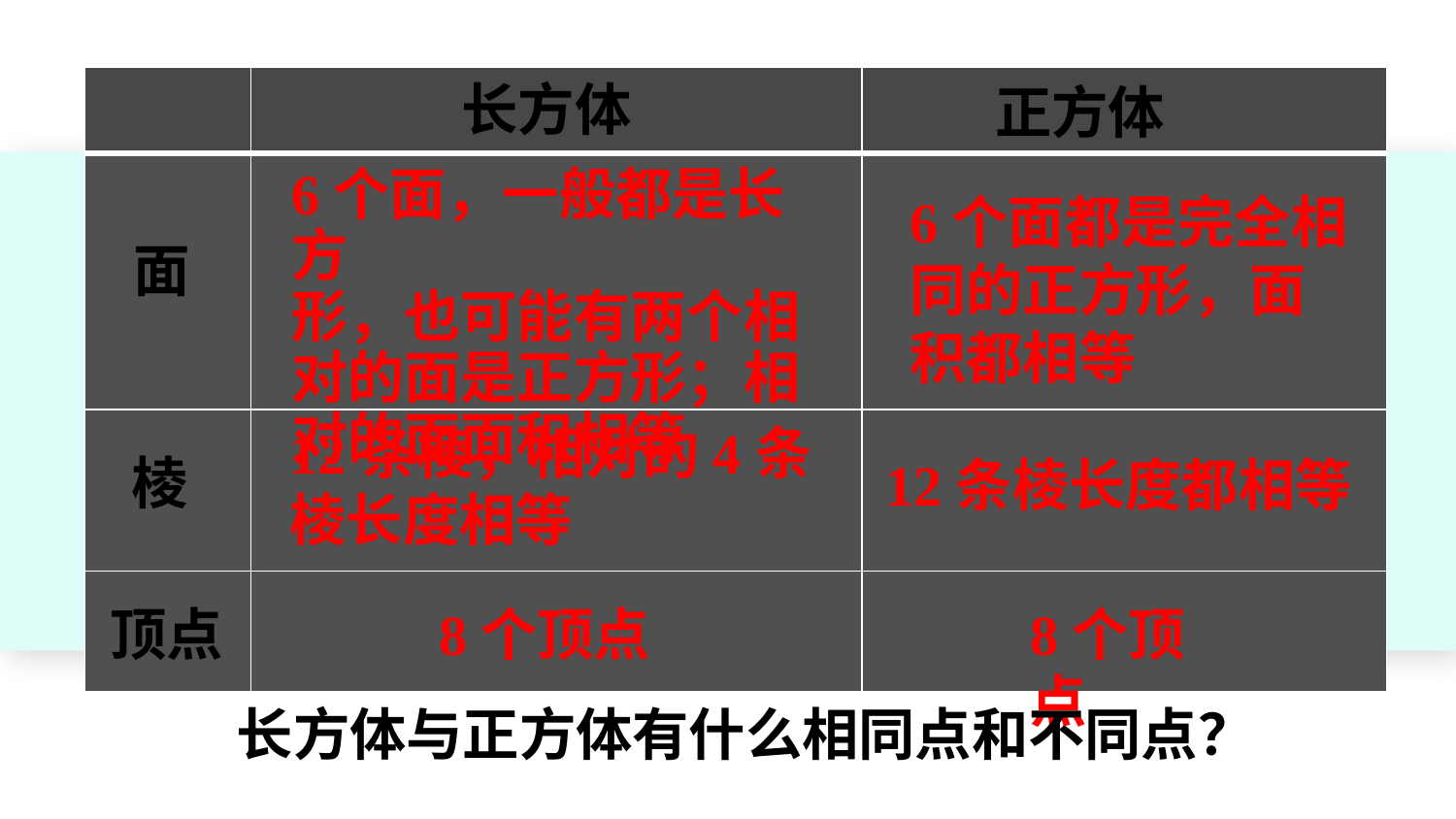

|  |  |  |
| --- | --- | --- |
|  |  |  |
|  |  |  |
|  |  |  |
长方体
正方体
6个面，一般都是长方
形，也可能有两个相对的面是正方形；相对的面面积相等
6个面都是完全相同的正方形，面积都相等
面
12条棱，相对的4条棱长度相等
www.youyi100.com
棱
12条棱长度都相等
顶点
8个顶点
8个顶点
长方体与正方体有什么相同点和不同点？